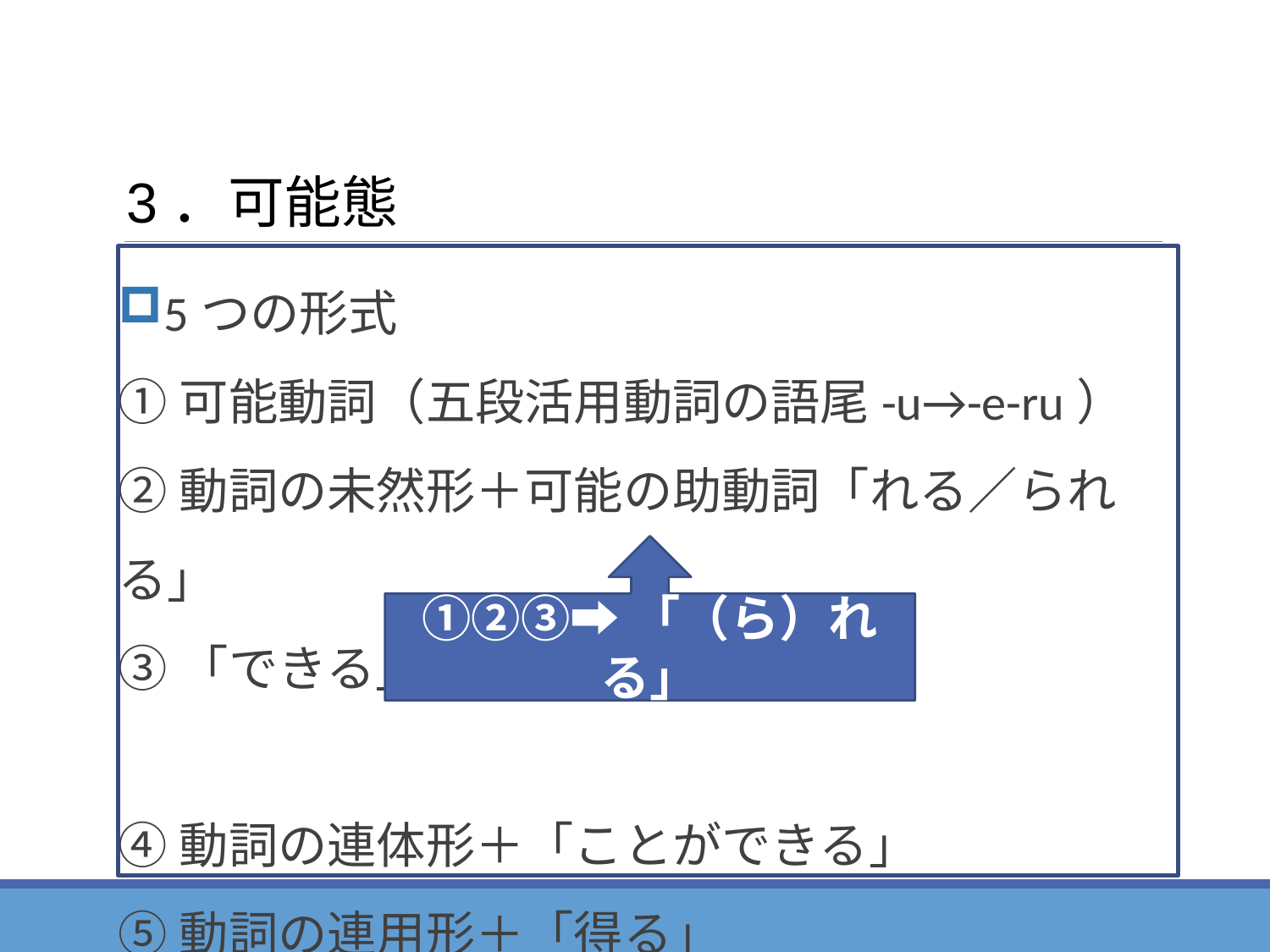

# 3．可能態
5つの形式
①可能動詞（五段活用動詞の語尾-u→-e-ru）
②動詞の未然形＋可能の助動詞「れる／られる」
③「できる」

④動詞の連体形＋「ことができる」
⑤動詞の連用形＋「得る」
①②③➡「（ら）れる」
7